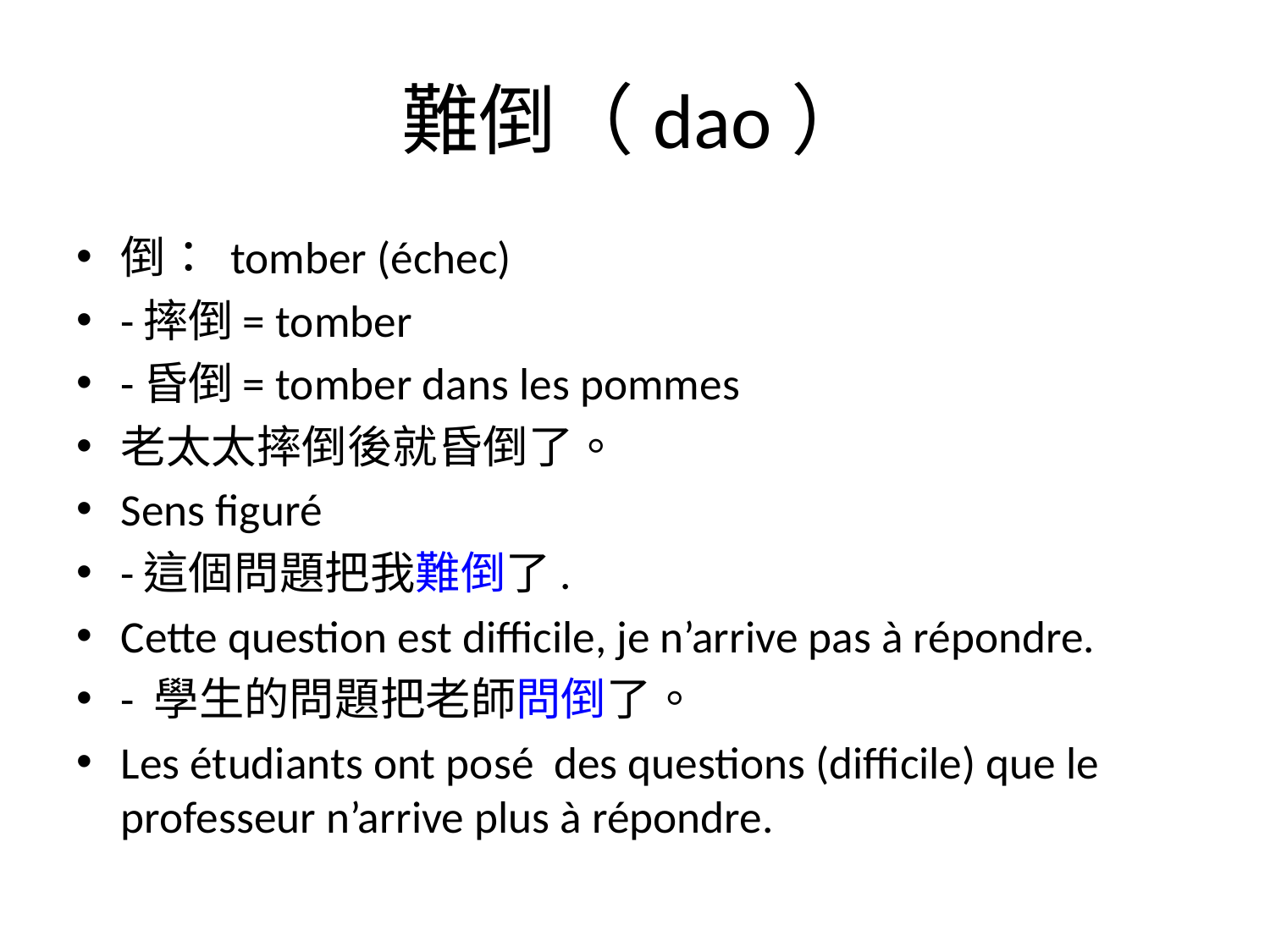

# 難倒（dao）
倒： tomber (échec)
-摔倒= tomber
-昏倒= tomber dans les pommes
老太太摔倒後就昏倒了。
Sens figuré
-這個問題把我難倒了.
Cette question est difficile, je n’arrive pas à répondre.
- 學生的問題把老師問倒了。
Les étudiants ont posé  des questions (difficile) que le professeur n’arrive plus à répondre.